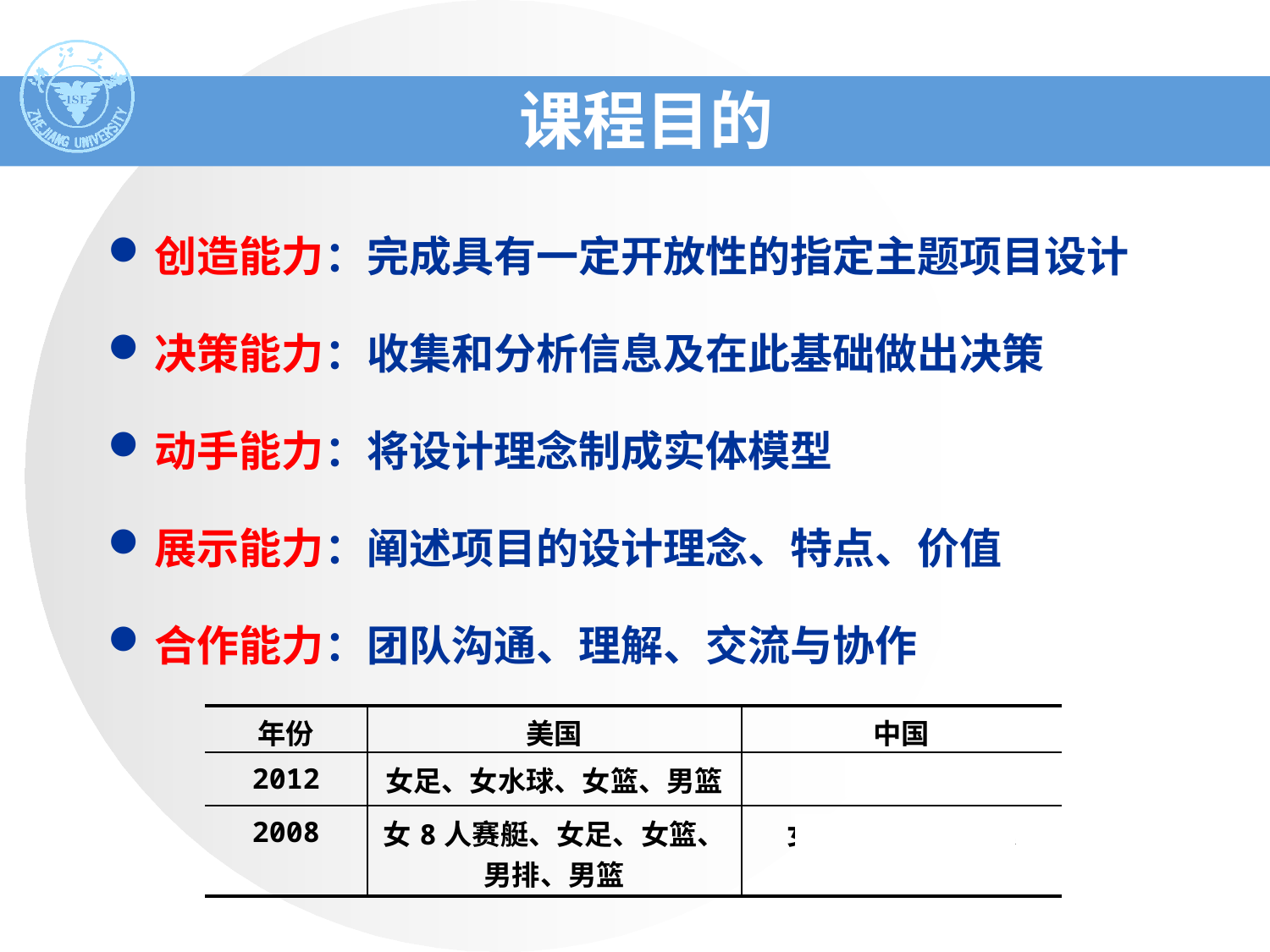

# 课程目的
创造能力：完成具有一定开放性的指定主题项目设计
决策能力：收集和分析信息及在此基础做出决策
动手能力：将设计理念制成实体模型
展示能力：阐述项目的设计理念、特点、价值
合作能力：团队沟通、理解、交流与协作

| 年份 | 美国 | 中国 |
| --- | --- | --- |
| 2012 | 女足、女水球、女篮、男篮 | 无 |
| 2008 | 女8人赛艇、女足、女篮、男排、男篮 | 女子4人双桨赛艇 |